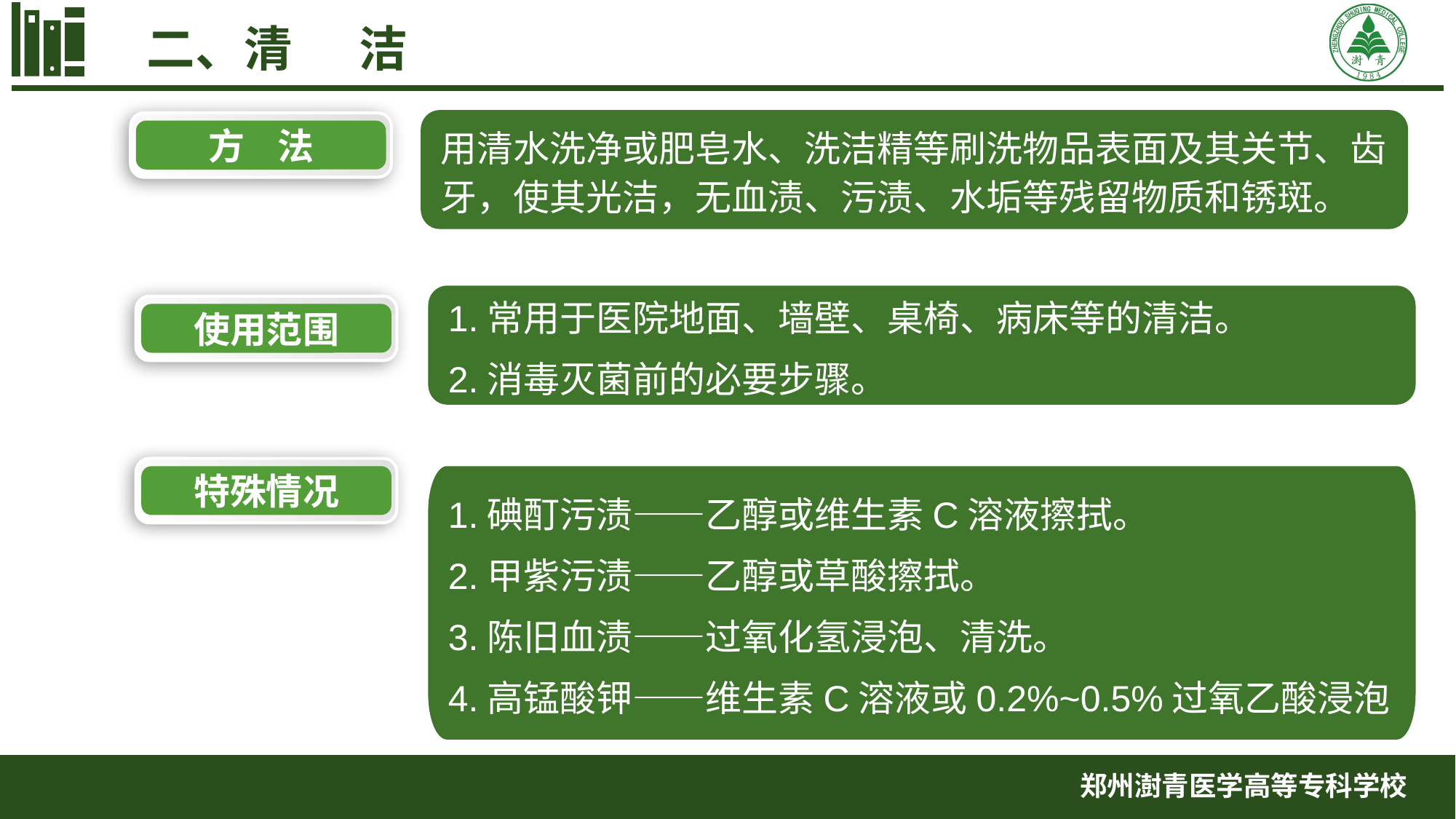

二、清      洁

用清水洗净或肥皂水、洗洁精等刷洗物品表面及其关节、齿牙，使其光洁，无血渍、污渍、水垢等残留物质和锈斑。

方    法
1.常用于医院地面、墙壁、桌椅、病床等的清洁。
2.消毒灭菌前的必要步骤。

使用范围

特殊情况
1.碘酊污渍——乙醇或维生素C溶液擦拭。
2.甲紫污渍——乙醇或草酸擦拭。
3.陈旧血渍——过氧化氢浸泡、清洗。
4.高锰酸钾——维生素C溶液或0.2%~0.5%过氧乙酸浸泡
郑州澍青医学高等专科学校